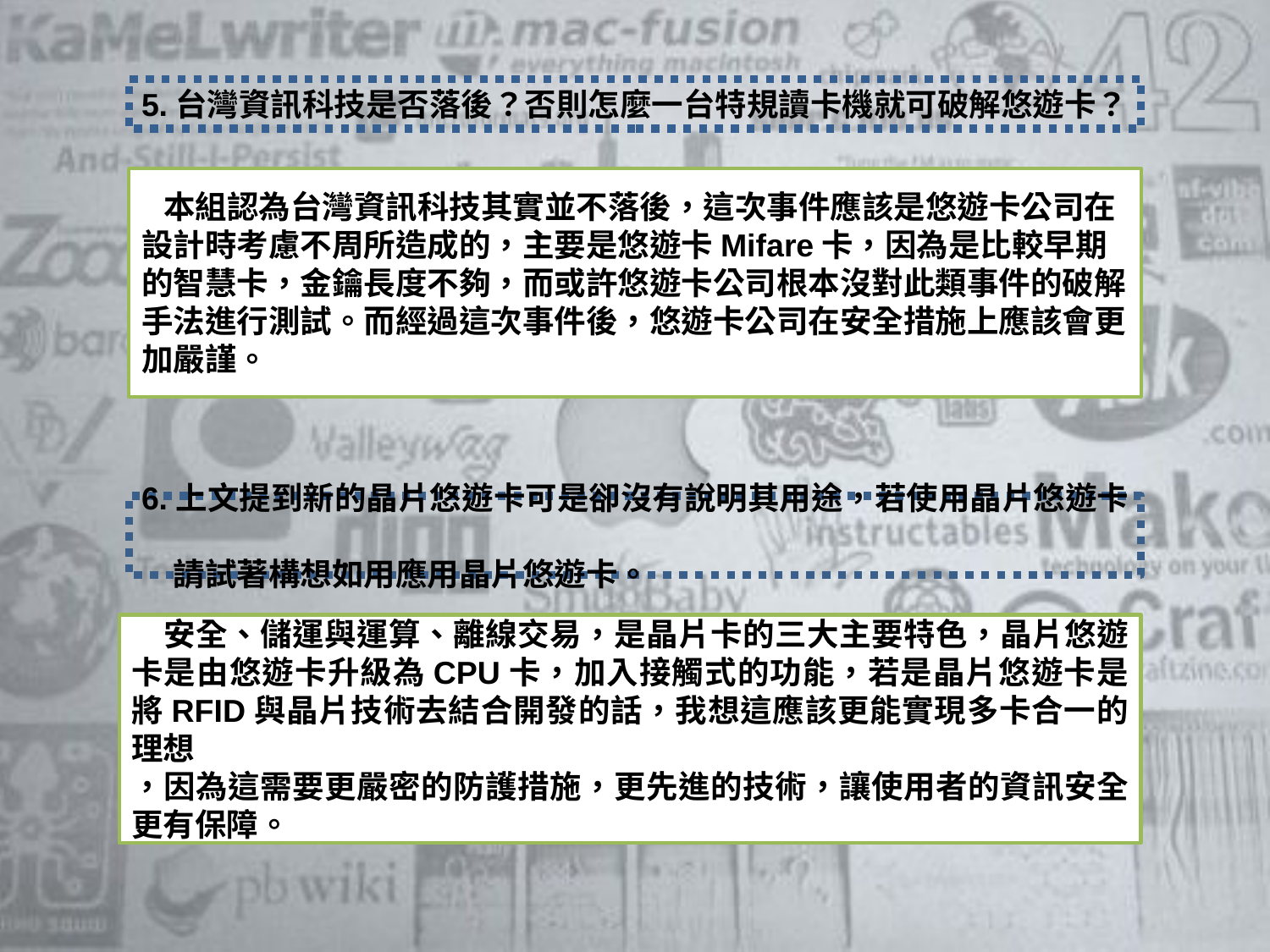

5.台灣資訊科技是否落後？否則怎麼一台特規讀卡機就可破解悠遊卡？

  本組認為台灣資訊科技其實並不落後，這次事件應該是悠遊卡公司在設計時考慮不周所造成的，主要是悠遊卡Mifare卡，因為是比較早期的智慧卡，金鑰長度不夠，而或許悠遊卡公司根本沒對此類事件的破解手法進行測試。而經過這次事件後，悠遊卡公司在安全措施上應該會更加嚴謹。

6.上文提到新的晶片悠遊卡可是卻沒有說明其用途，若使用晶片悠遊卡
　請試著構想如用應用晶片悠遊卡。
　安全、儲運與運算、離線交易，是晶片卡的三大主要特色，晶片悠遊卡是由悠遊卡升級為CPU卡，加入接觸式的功能，若是晶片悠遊卡是將RFID與晶片技術去結合開發的話，我想這應該更能實現多卡合一的理想
，因為這需要更嚴密的防護措施，更先進的技術，讓使用者的資訊安全更有保障。